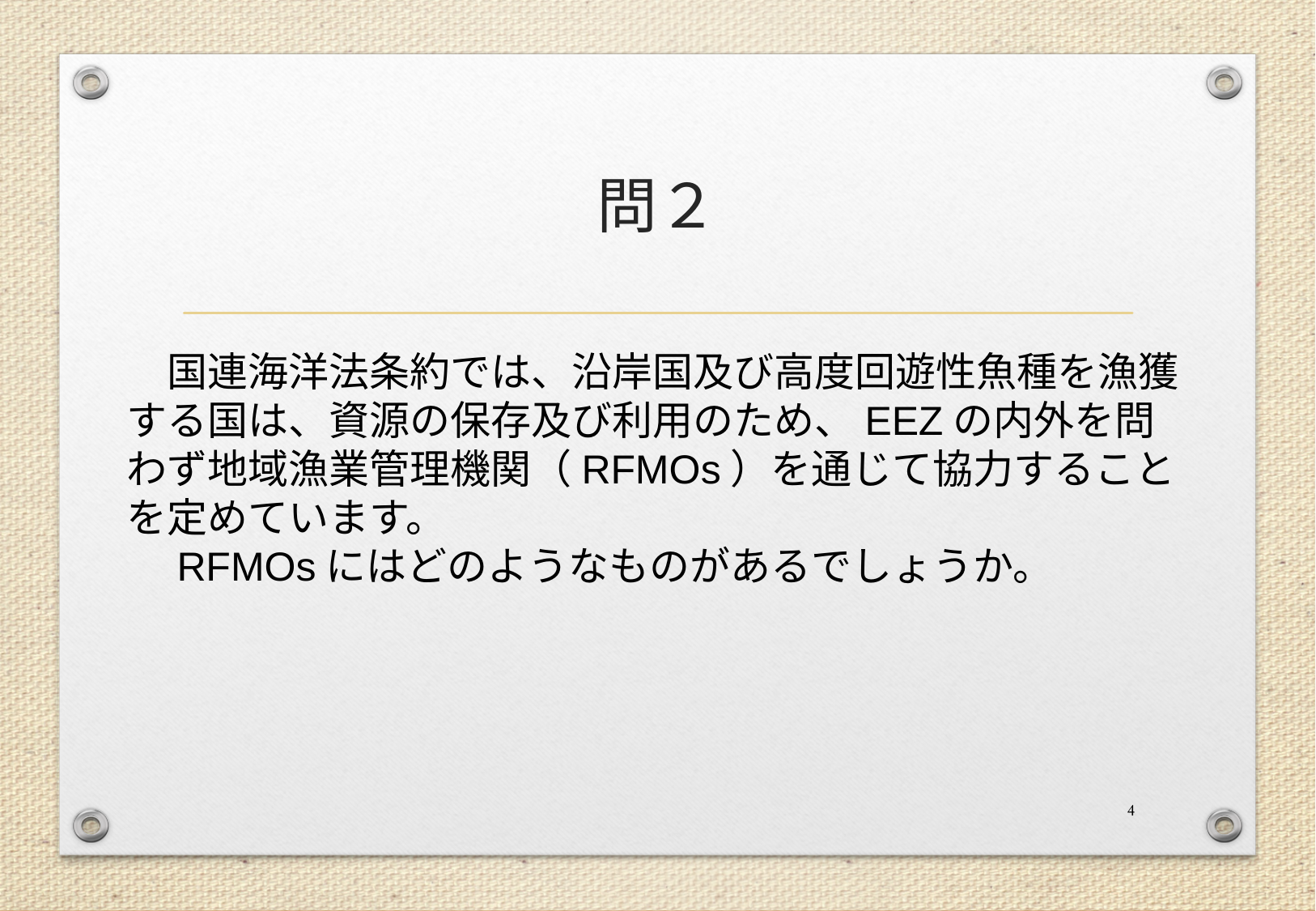

# 問２
　国連海洋法条約では、沿岸国及び高度回遊性魚種を漁獲する国は、資源の保存及び利用のため、EEZの内外を問わず地域漁業管理機関（RFMOs）を通じて協力することを定めています。
　RFMOsにはどのようなものがあるでしょうか。
4